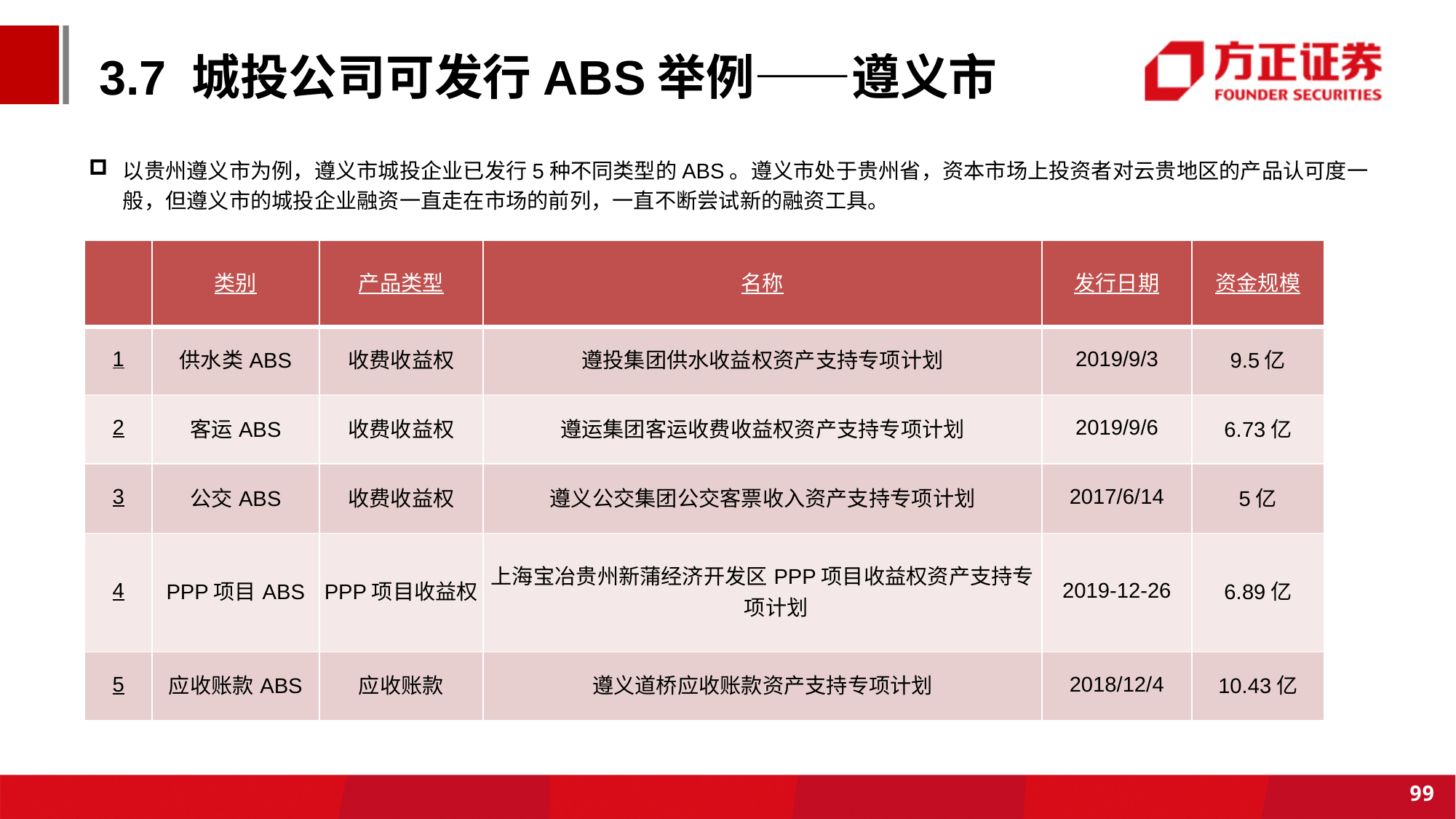

3.7 城投公司可发行ABS举例——遵义市

以贵州遵义市为例，遵义市城投企业已发行5种不同类型的ABS。遵义市处于贵州省，资本市场上投资者对云贵地区的产品认可度一般，但遵义市的城投企业融资一直走在市场的前列，一直不断尝试新的融资工具。
|  | 类别 | 产品类型 | 名称 | 发行日期 | 资金规模 |
| --- | --- | --- | --- | --- | --- |
| 1 | 供水类ABS | 收费收益权 | 遵投集团供水收益权资产支持专项计划 | 2019/9/3 | 9.5亿 |
| 2 | 客运ABS | 收费收益权 | 遵运集团客运收费收益权资产支持专项计划 | 2019/9/6 | 6.73亿 |
| 3 | 公交ABS | 收费收益权 | 遵义公交集团公交客票收入资产支持专项计划 | 2017/6/14 | 5亿 |
| 4 | PPP项目ABS | PPP项目收益权 | 上海宝冶贵州新蒲经济开发区PPP项目收益权资产支持专项计划 | 2019-12-26 | 6.89亿 |
| 5 | 应收账款ABS | 应收账款 | 遵义道桥应收账款资产支持专项计划 | 2018/12/4 | 10.43亿 |
99